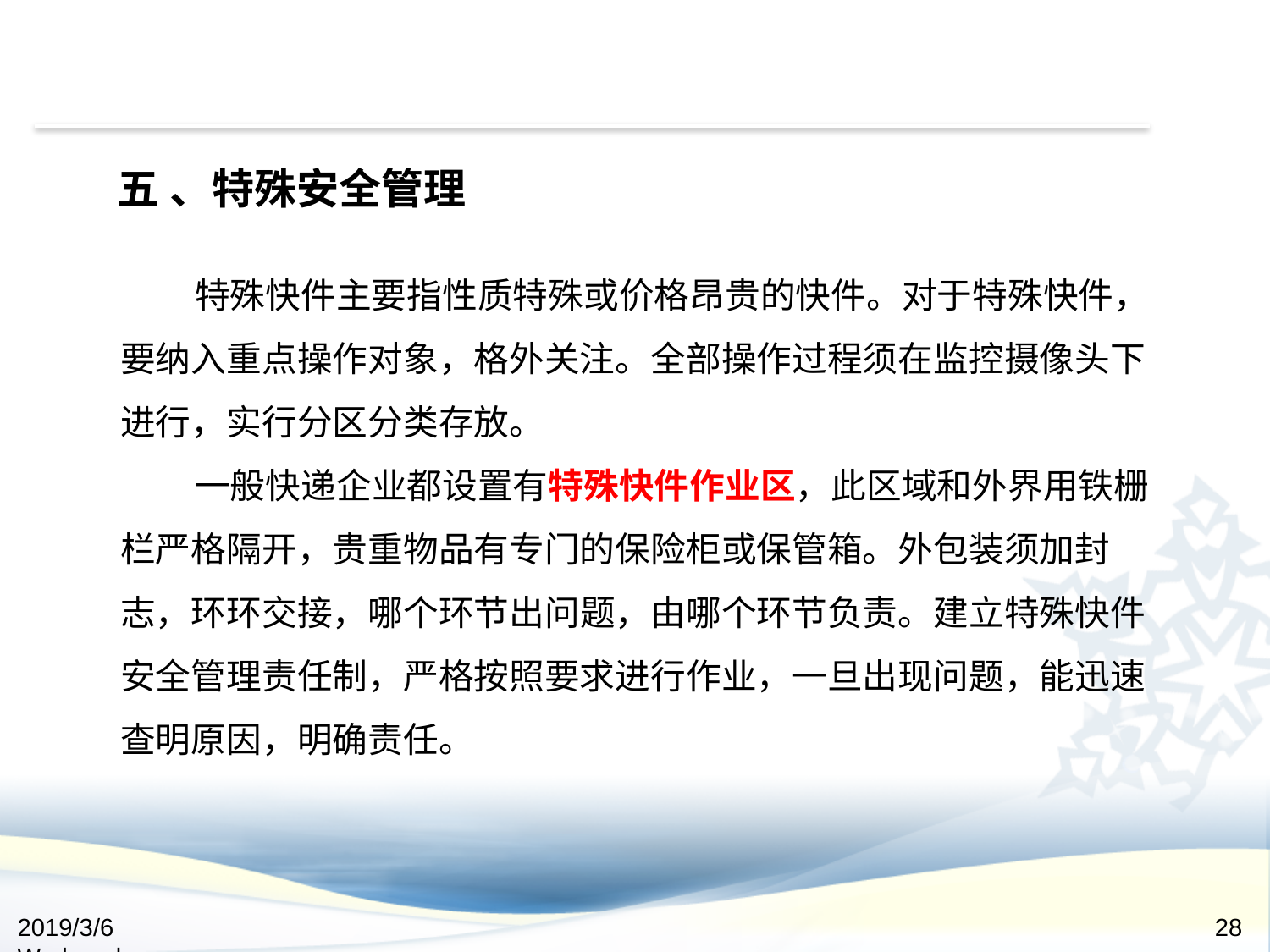

五 、特殊安全管理
特殊快件主要指性质特殊或价格昂贵的快件。对于特殊快件，要纳入重点操作对象，格外关注。全部操作过程须在监控摄像头下进行，实行分区分类存放。
一般快递企业都设置有特殊快件作业区，此区域和外界用铁栅栏严格隔开，贵重物品有专门的保险柜或保管箱。外包装须加封志，环环交接，哪个环节出问题，由哪个环节负责。建立特殊快件安全管理责任制，严格按照要求进行作业，一旦出现问题，能迅速查明原因，明确责任。